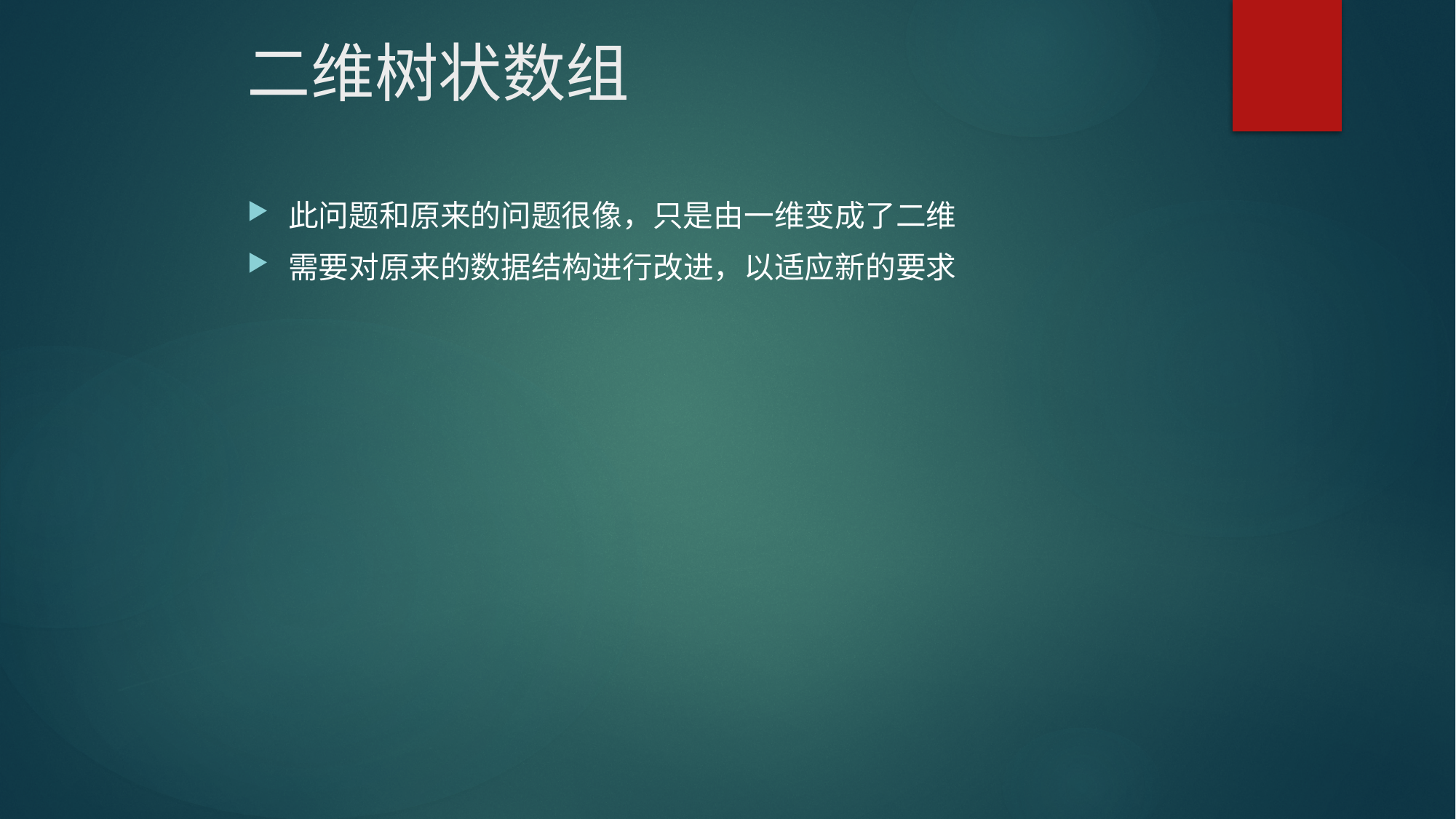

# 二维树状数组
此问题和原来的问题很像，只是由一维变成了二维
需要对原来的数据结构进行改进，以适应新的要求